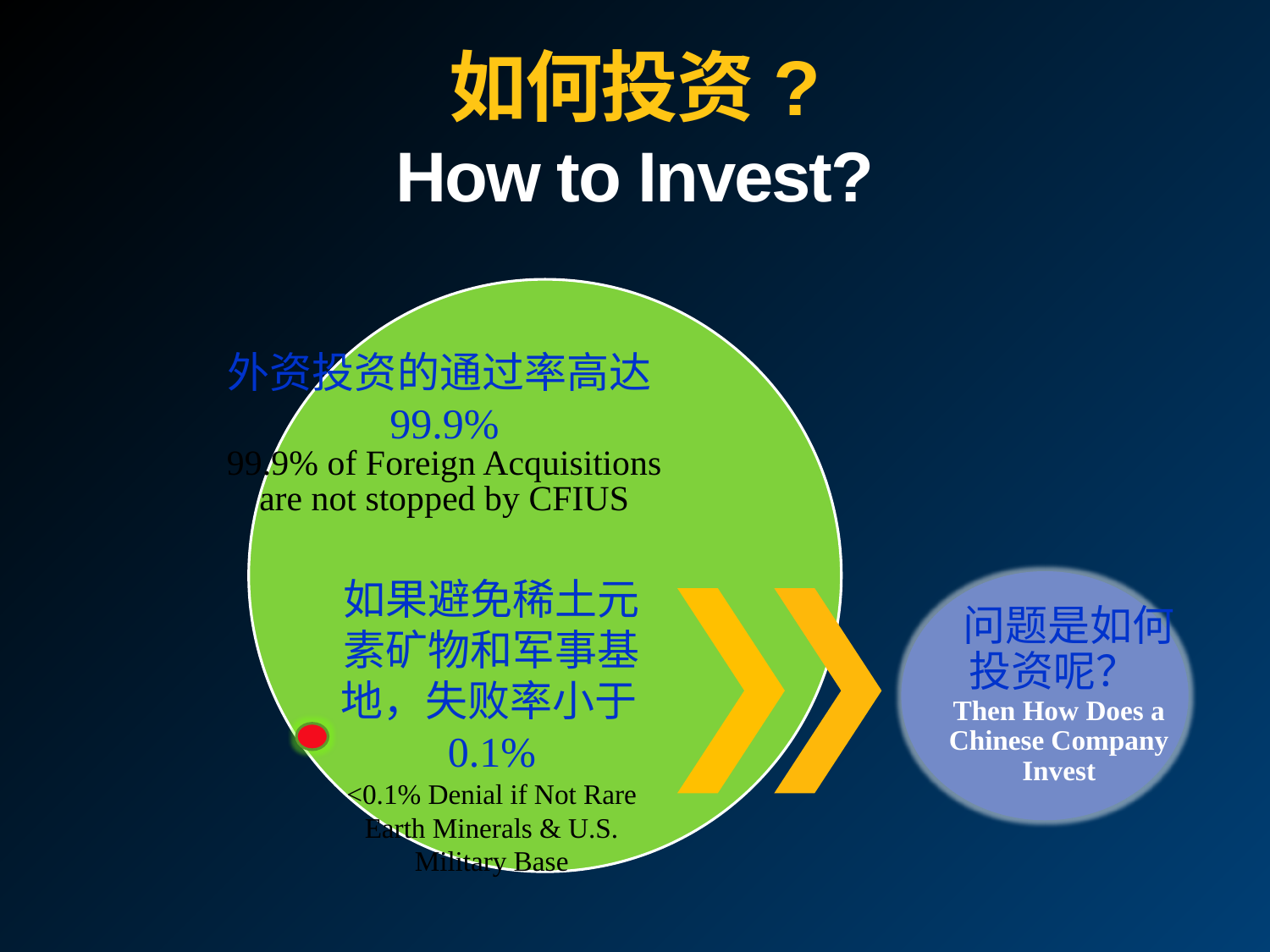

# 如何投资? How to Invest?

外资投资的通过率高达99.9%
99.9% of Foreign Acquisitions are not stopped by CFIUS

如果避免稀土元素矿物和军事基地，失败率小于0.1%
<0.1% Denial if Not Rare Earth Minerals & U.S. Military Base

 问题是如何投资呢？Then How Does a Chinese Company Invest